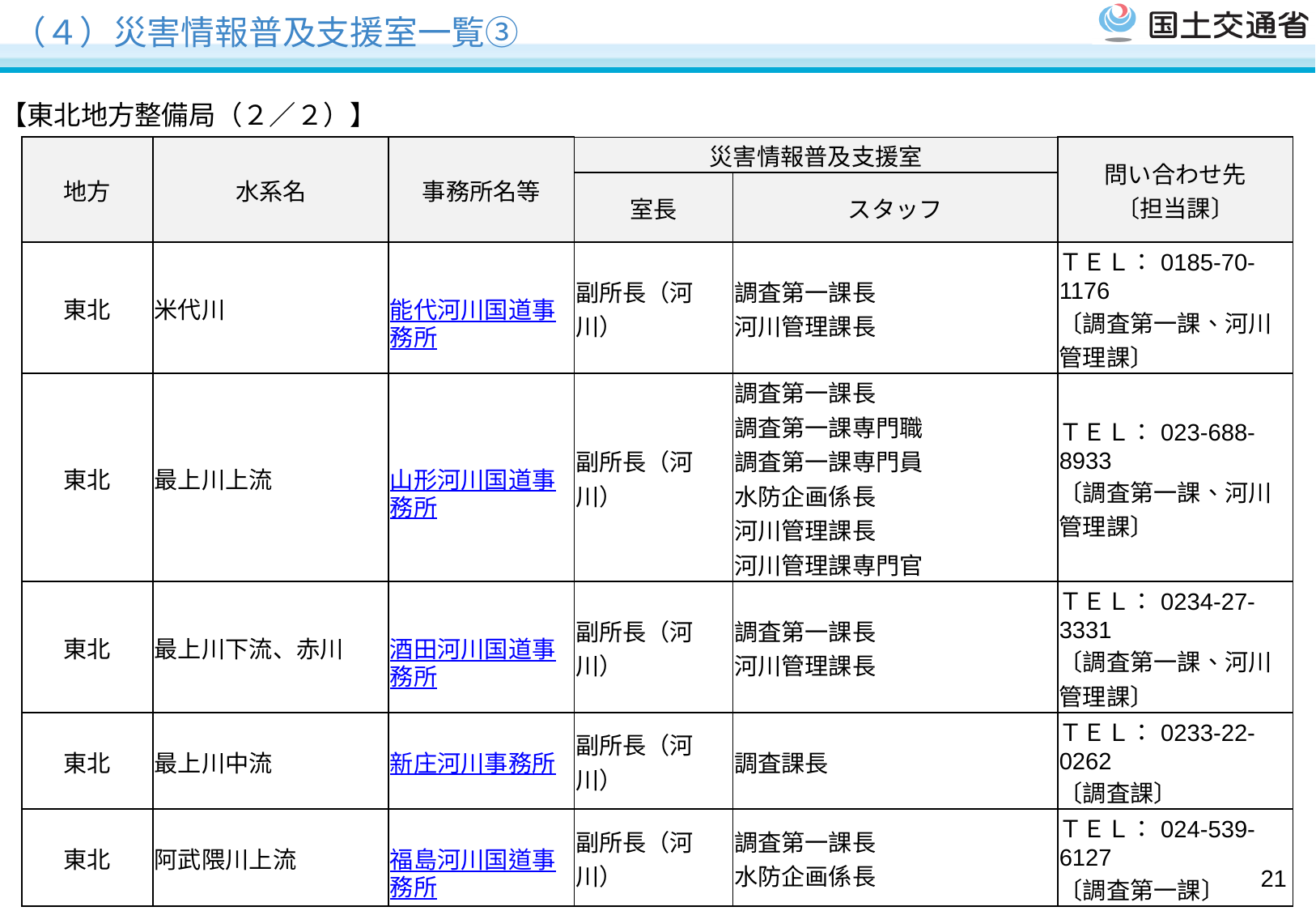

# （４）災害情報普及支援室一覧③
【東北地方整備局（２／２）】
| 地方 | 水系名 | 事務所名等 | 災害情報普及支援室 |  | 問い合わせ先 〔担当課〕 |
| --- | --- | --- | --- | --- | --- |
|  |  |  | 室長 | スタッフ |  |
| 東北 | 米代川 | 能代河川国道事務所 | 副所長（河川） | 調査第一課長 河川管理課長 | ＴＥＬ：0185-70-1176 〔調査第一課、河川管理課〕 |
| 東北 | 最上川上流 | 山形河川国道事務所 | 副所長（河川） | 調査第一課長 調査第一課専門職 調査第一課専門員 水防企画係長 河川管理課長 河川管理課専門官 | ＴＥＬ：023-688-8933 〔調査第一課、河川管理課〕 |
| 東北 | 最上川下流、赤川 | 酒田河川国道事務所 | 副所長（河川） | 調査第一課長 河川管理課長 | ＴＥＬ：0234-27-3331 〔調査第一課、河川管理課〕 |
| 東北 | 最上川中流 | 新庄河川事務所 | 副所長（河川） | 調査課長 | ＴＥＬ：0233-22-0262 〔調査課〕 |
| 東北 | 阿武隈川上流 | 福島河川国道事務所 | 副所長（河川） | 調査第一課長 水防企画係長 | ＴＥＬ：024-539-6127 〔調査第一課〕 |
21